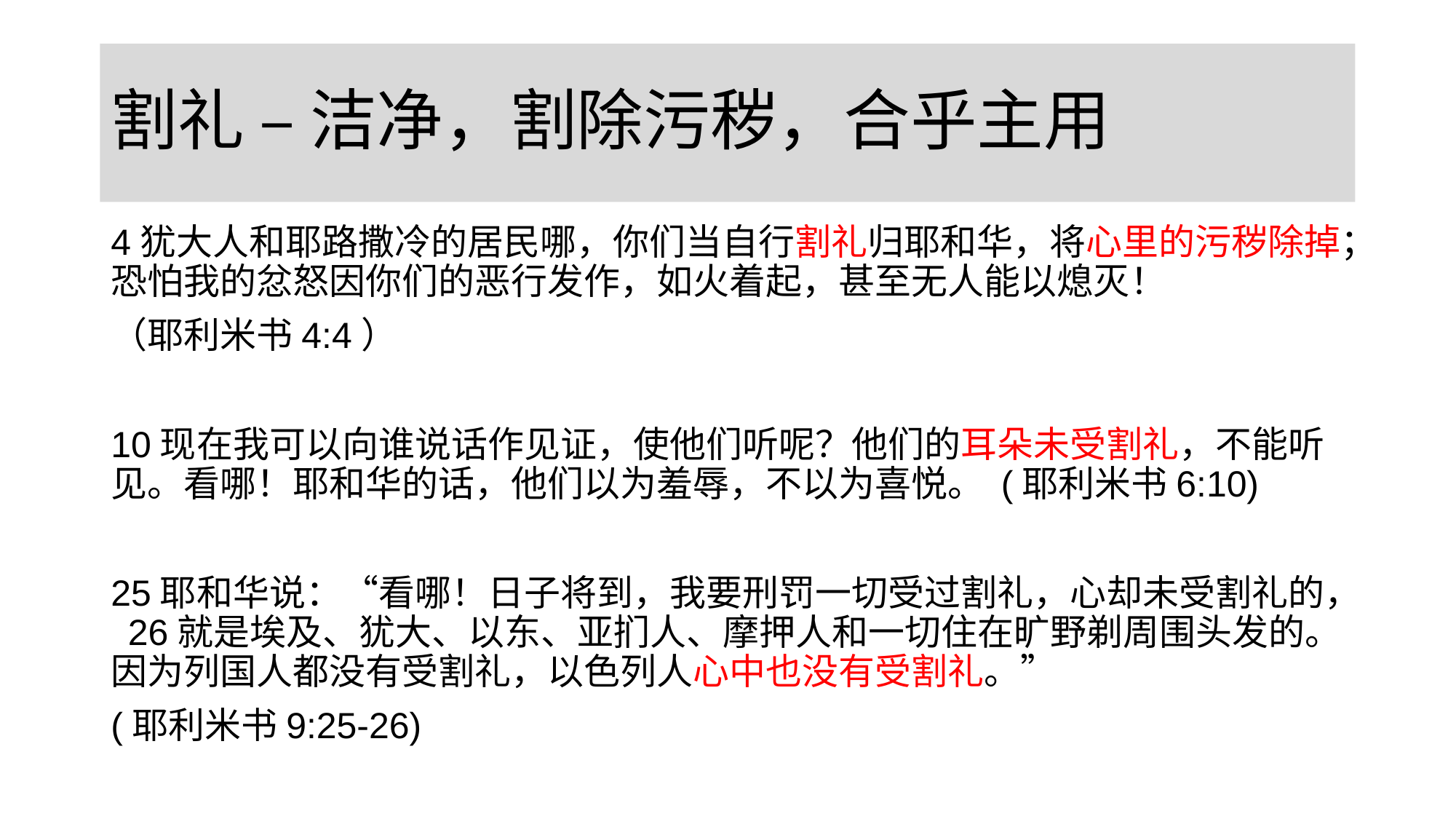

# 割礼 – 洁净，割除污秽，合乎主用
4犹大人和耶路撒冷的居民哪，你们当自行割礼归耶和华，将心里的污秽除掉；恐怕我的忿怒因你们的恶行发作，如火着起，甚至无人能以熄灭！
（耶利米书4:4）

10现在我可以向谁说话作见证，使他们听呢？他们的耳朵未受割礼，不能听见。看哪！耶和华的话，他们以为羞辱，不以为喜悦。 (耶利米书6:10)

25耶和华说：“看哪！日子将到，我要刑罚一切受过割礼，心却未受割礼的， 26就是埃及、犹大、以东、亚扪人、摩押人和一切住在旷野剃周围头发的。因为列国人都没有受割礼，以色列人心中也没有受割礼。”
(耶利米书9:25-26)